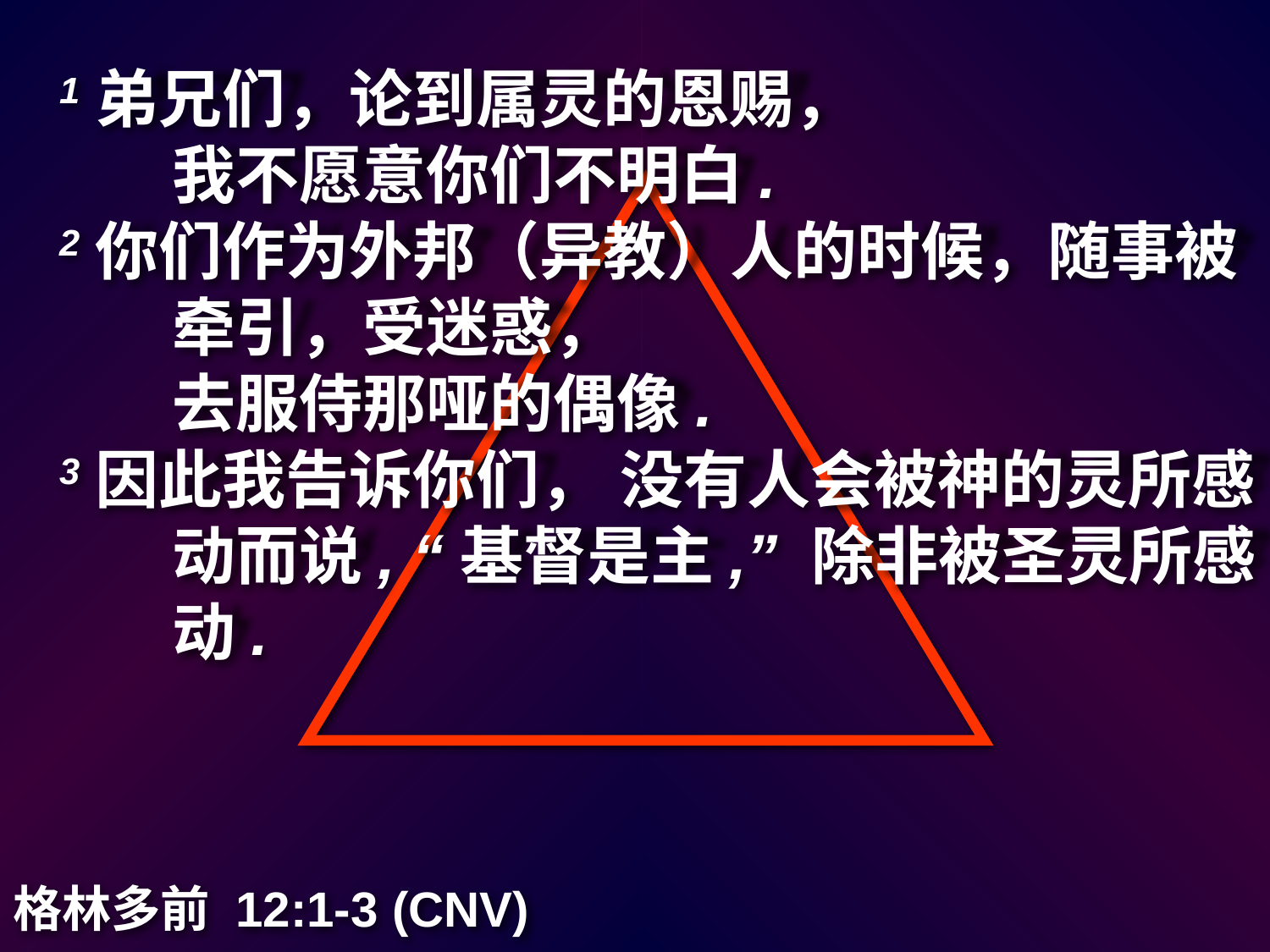

1弟兄们，论到属灵的恩赐，
我不愿意你们不明白.
2你们作为外邦（异教）人的时候，随事被牵引，受迷惑，
去服侍那哑的偶像.
3因此我告诉你们， 没有人会被神的灵所感动而说, “基督是主,” 除非被圣灵所感动.

格林多前 12:1-3 (CNV)